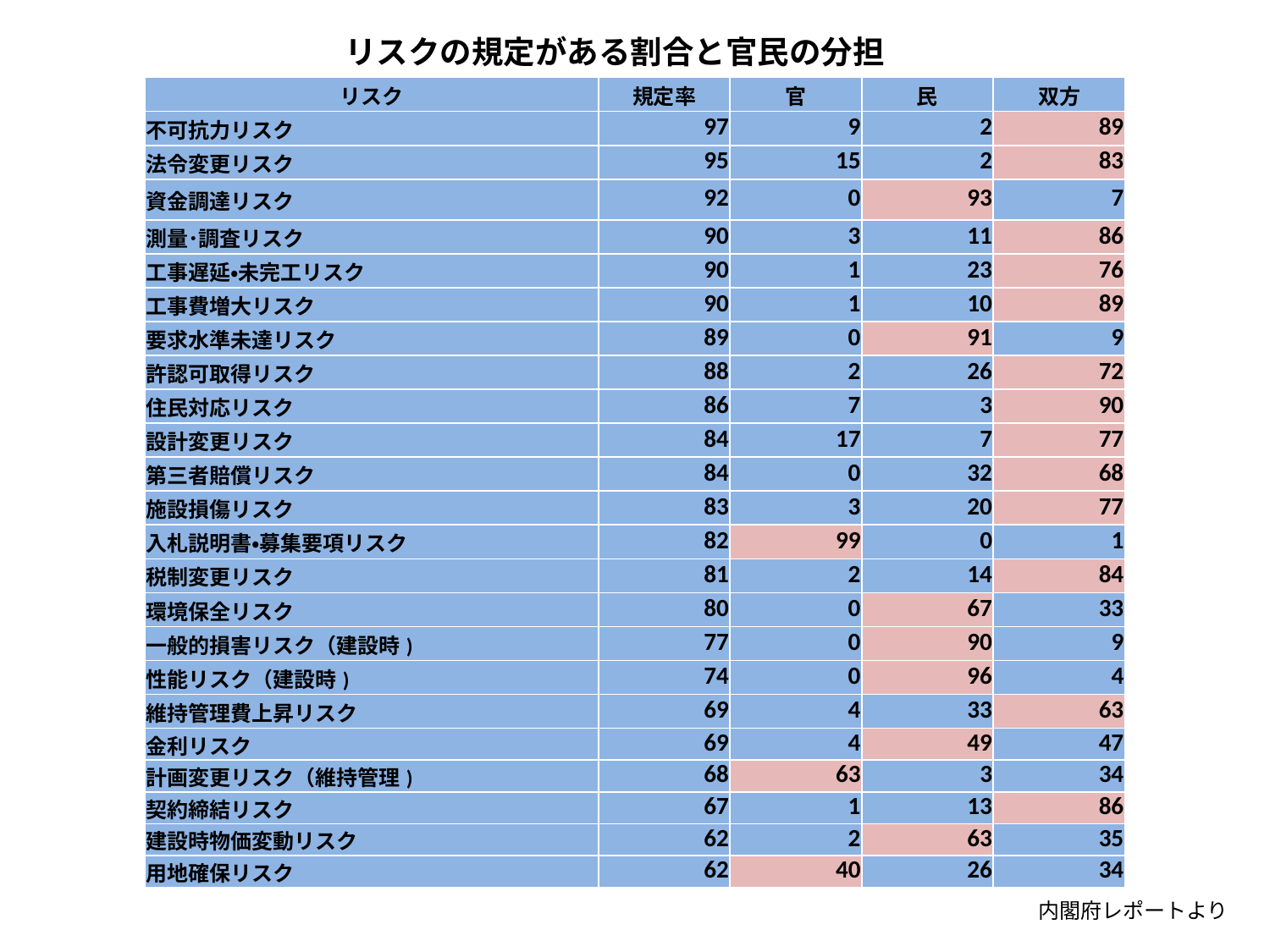

リスクの規定がある割合と官民の分担
| リスク | 規定率 | 官 | 民 | 双方 |
| --- | --- | --- | --- | --- |
| 不可抗力リスク | 97 | 9 | 2 | 89 |
| 法令変更リスク | 95 | 15 | 2 | 83 |
| 資金調達リスク | 92 | 0 | 93 | 7 |
| 測量･調査リスク | 90 | 3 | 11 | 86 |
| 工事遅延・未完工リスク | 90 | 1 | 23 | 76 |
| 工事費増大リスク | 90 | 1 | 10 | 89 |
| 要求水準未達リスク | 89 | 0 | 91 | 9 |
| 許認可取得リスク | 88 | 2 | 26 | 72 |
| 住民対応リスク | 86 | 7 | 3 | 90 |
| 設計変更リスク | 84 | 17 | 7 | 77 |
| 第三者賠償リスク | 84 | 0 | 32 | 68 |
| 施設損傷リスク | 83 | 3 | 20 | 77 |
| 入札説明書・募集要項リスク | 82 | 99 | 0 | 1 |
| 税制変更リスク | 81 | 2 | 14 | 84 |
| 環境保全リスク | 80 | 0 | 67 | 33 |
| 一般的損害リスク（建設時) | 77 | 0 | 90 | 9 |
| 性能リスク（建設時) | 74 | 0 | 96 | 4 |
| 維持管理費上昇リスク | 69 | 4 | 33 | 63 |
| 金利リスク | 69 | 4 | 49 | 47 |
| 計画変更リスク（維持管理) | 68 | 63 | 3 | 34 |
| 契約締結リスク | 67 | 1 | 13 | 86 |
| 建設時物価変動リスク | 62 | 2 | 63 | 35 |
| 用地確保リスク | 62 | 40 | 26 | 34 |
内閣府レポートより